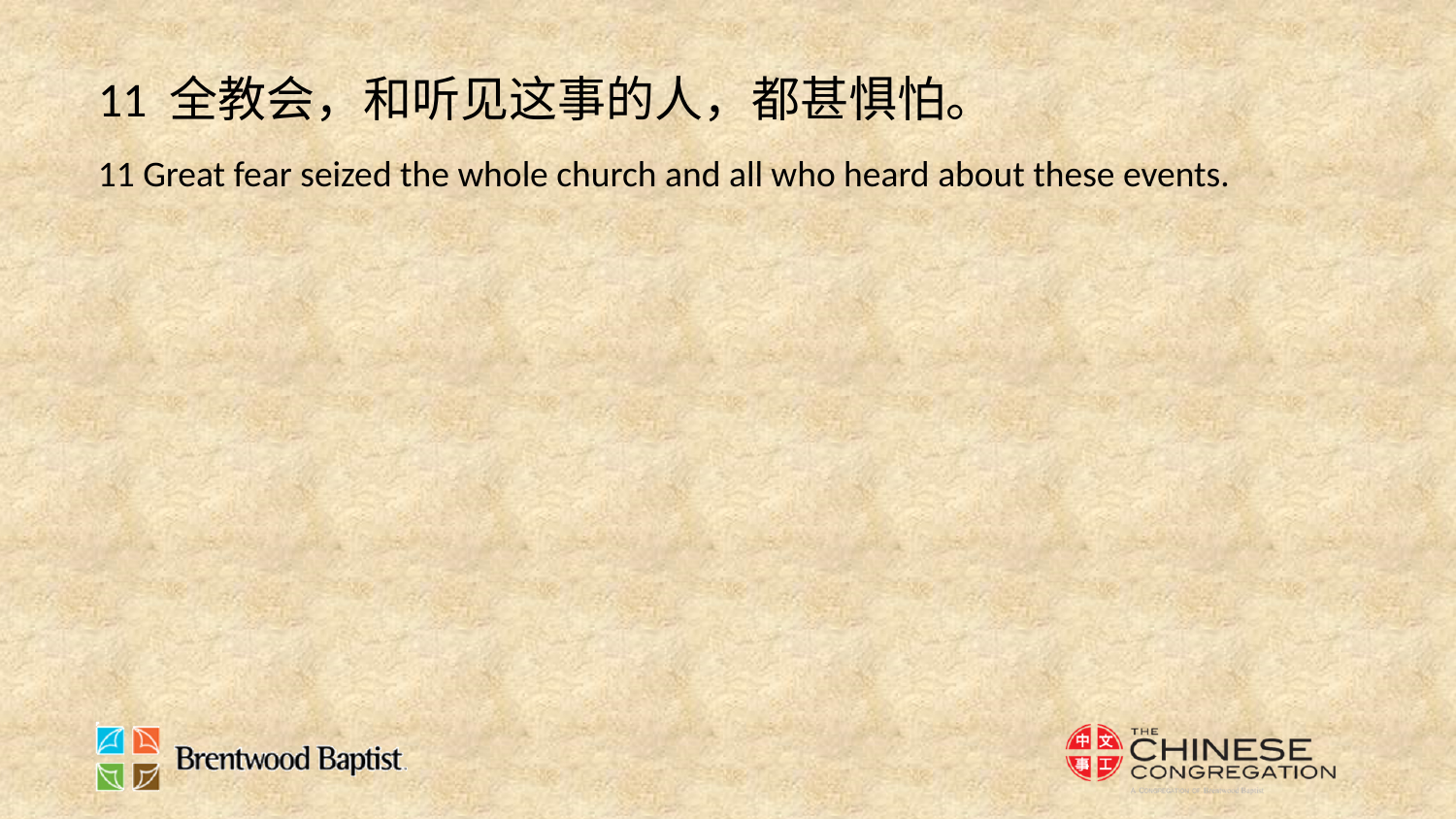

11 全教会，和听见这事的人，都甚惧怕。

11 Great fear seized the whole church and all who heard about these events.